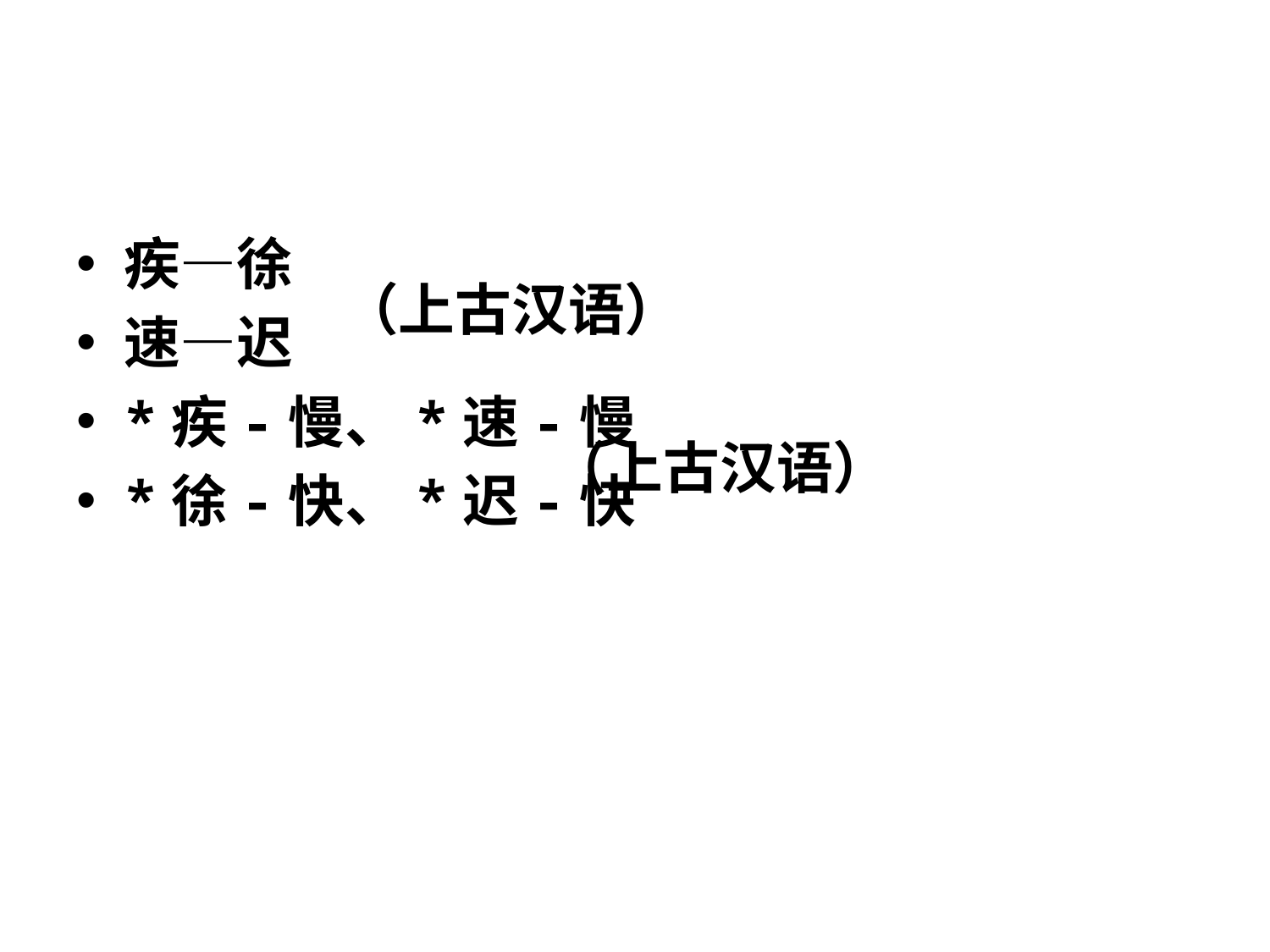

#
疾—徐
速—迟
*疾-慢、*速-慢
*徐-快、*迟-快

（上古汉语）
（上古汉语）